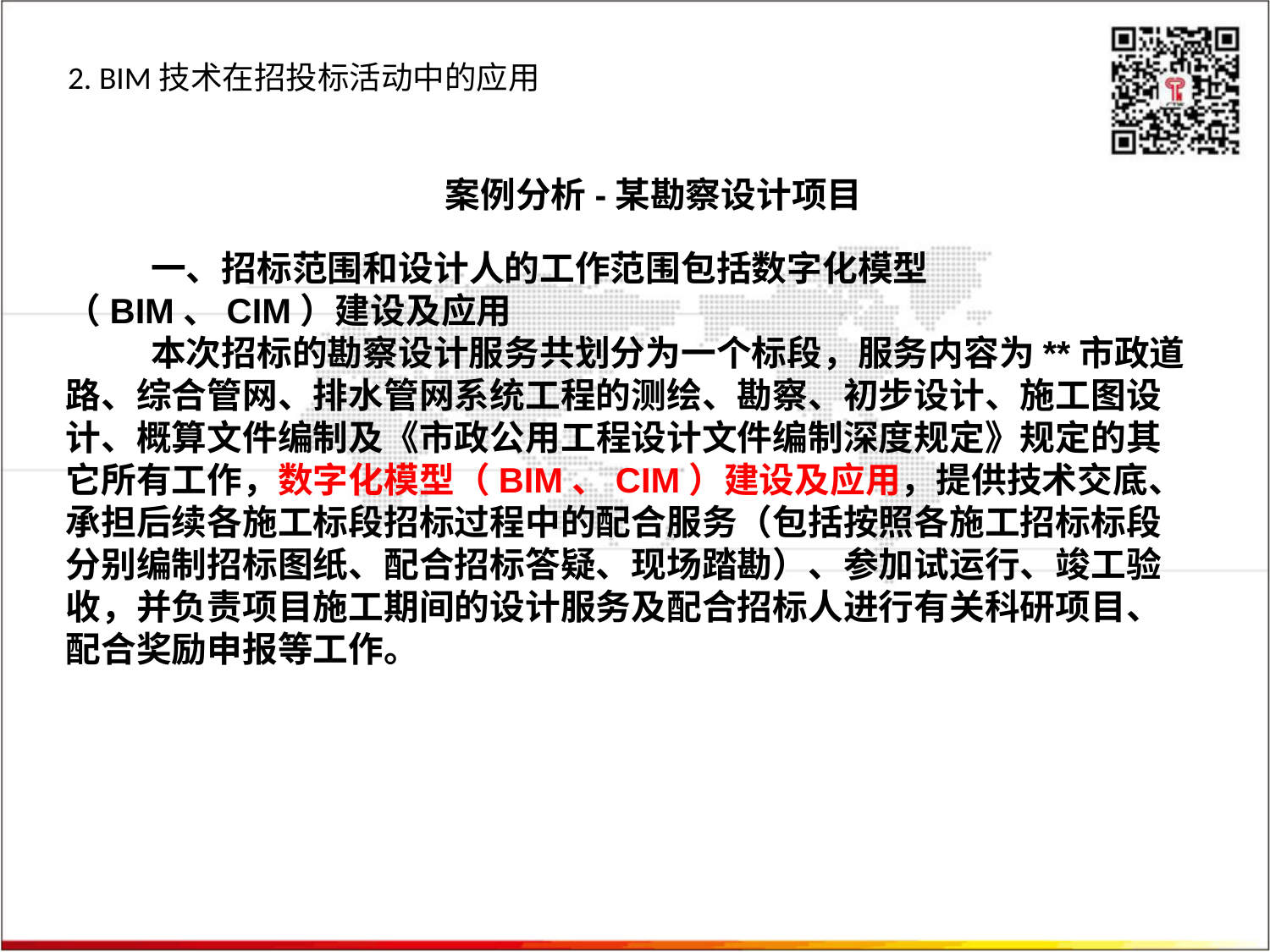

第7章   招标投标争议的解决
2. BIM技术在招投标活动中的应用招标投标争议的解决
案例分析-某勘察设计项目
一、招标范围和设计人的工作范围包括数字化模型（BIM、CIM）建设及应用
本次招标的勘察设计服务共划分为一个标段，服务内容为**市政道路、综合管网、排水管网系统工程的测绘、勘察、初步设计、施工图设计、概算文件编制及《市政公用工程设计文件编制深度规定》规定的其它所有工作，数字化模型（BIM、CIM）建设及应用，提供技术交底、承担后续各施工标段招标过程中的配合服务（包括按照各施工招标标段分别编制招标图纸、配合招标答疑、现场踏勘）、参加试运行、竣工验收，并负责项目施工期间的设计服务及配合招标人进行有关科研项目、配合奖励申报等工作。